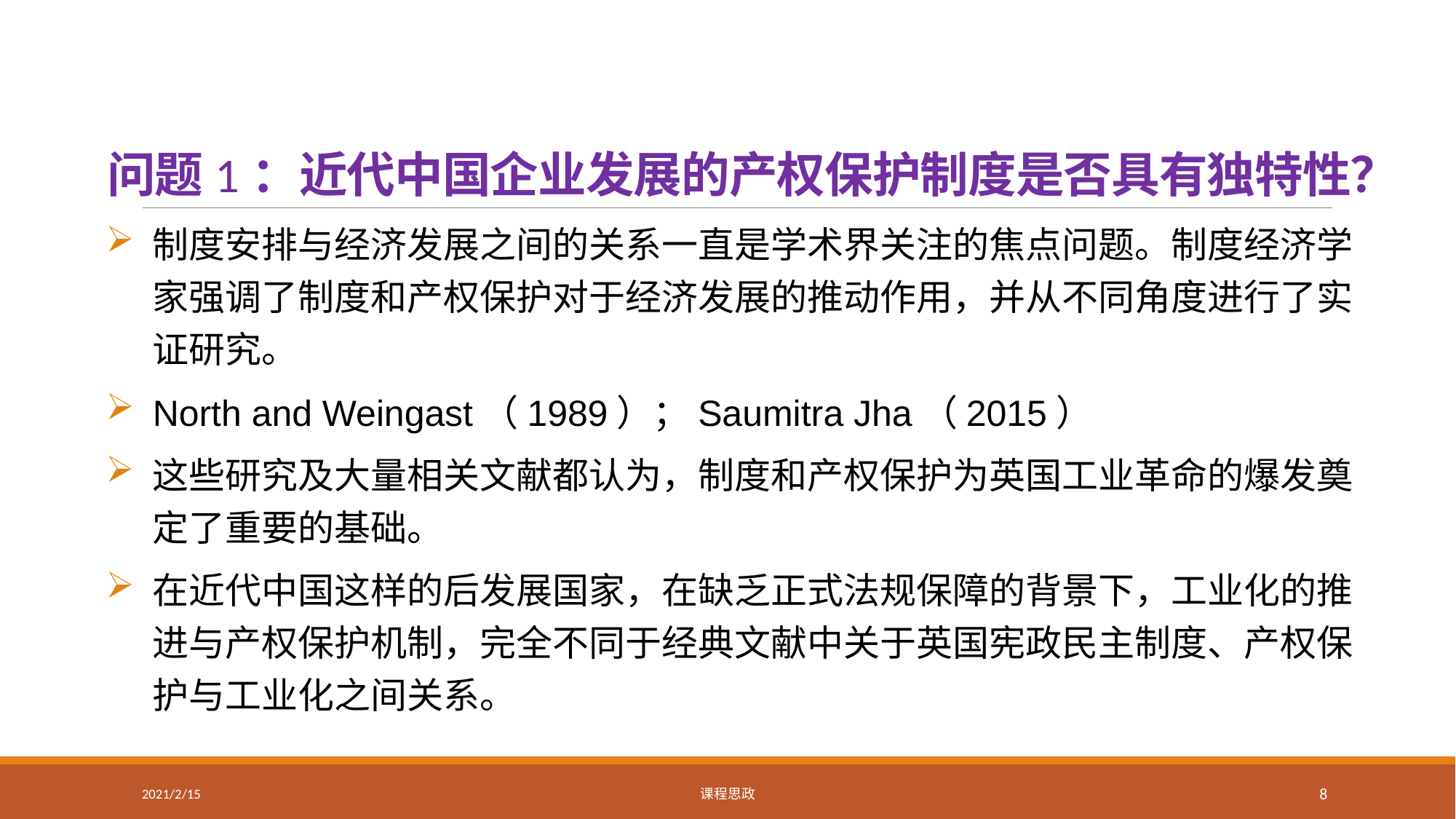

# 问题1：近代中国企业发展的产权保护制度是否具有独特性？
制度安排与经济发展之间的关系一直是学术界关注的焦点问题。制度经济学家强调了制度和产权保护对于经济发展的推动作用，并从不同角度进行了实证研究。
North and Weingast（1989）；Saumitra Jha（2015）
这些研究及大量相关文献都认为，制度和产权保护为英国工业革命的爆发奠定了重要的基础。
在近代中国这样的后发展国家，在缺乏正式法规保障的背景下，工业化的推进与产权保护机制，完全不同于经典文献中关于英国宪政民主制度、产权保护与工业化之间关系。
2021/2/15
课程思政
8